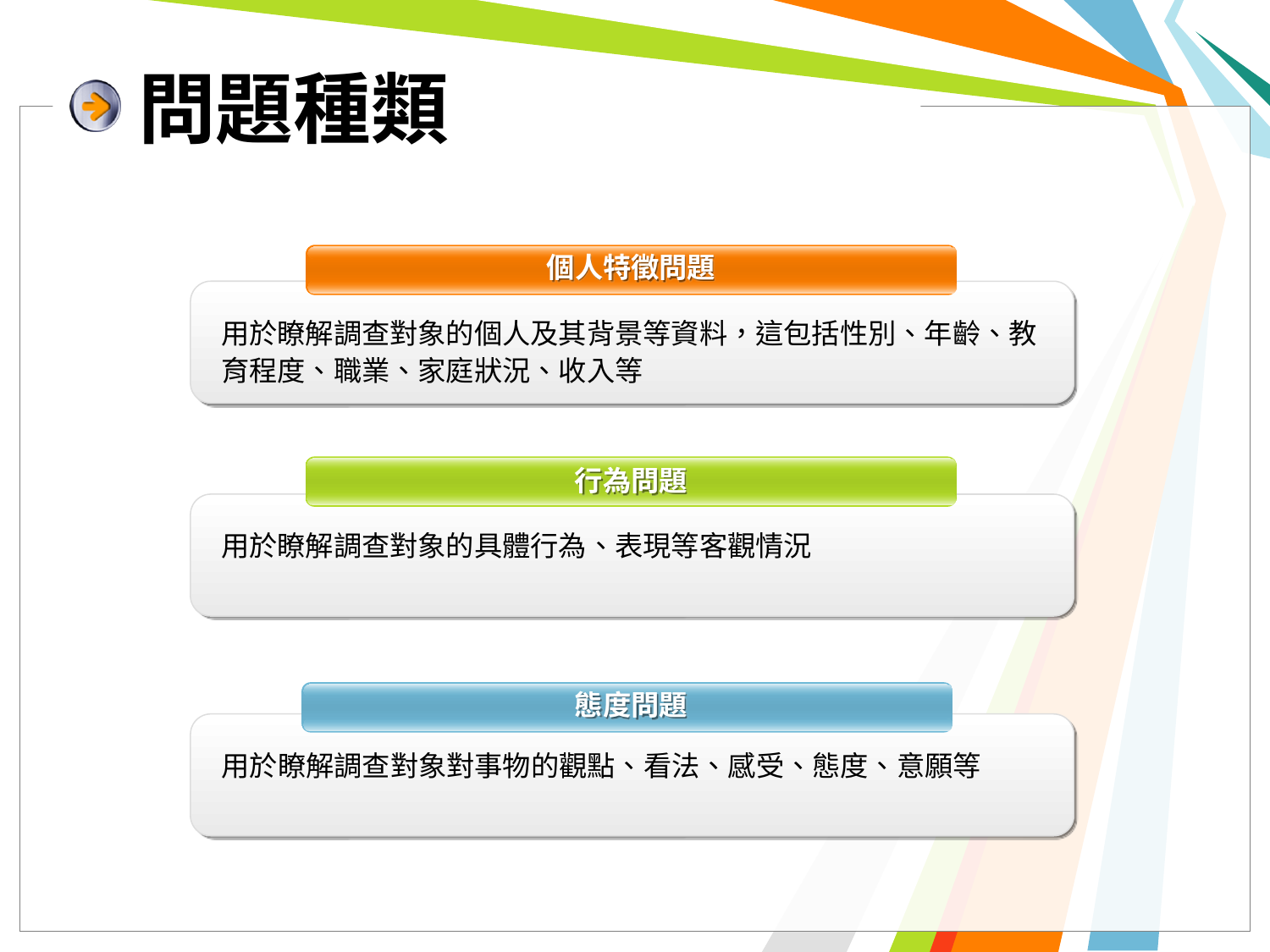

# 問題種類
個人特徵問題

用於瞭解調查對象的個人及其背景等資料，這包括性別、年齡、教育程度、職業、家庭狀況、收入等

行為問題

用於瞭解調查對象的具體行為、表現等客觀情況
態度問題

用於瞭解調查對象對事物的觀點、看法、感受、態度、意願等